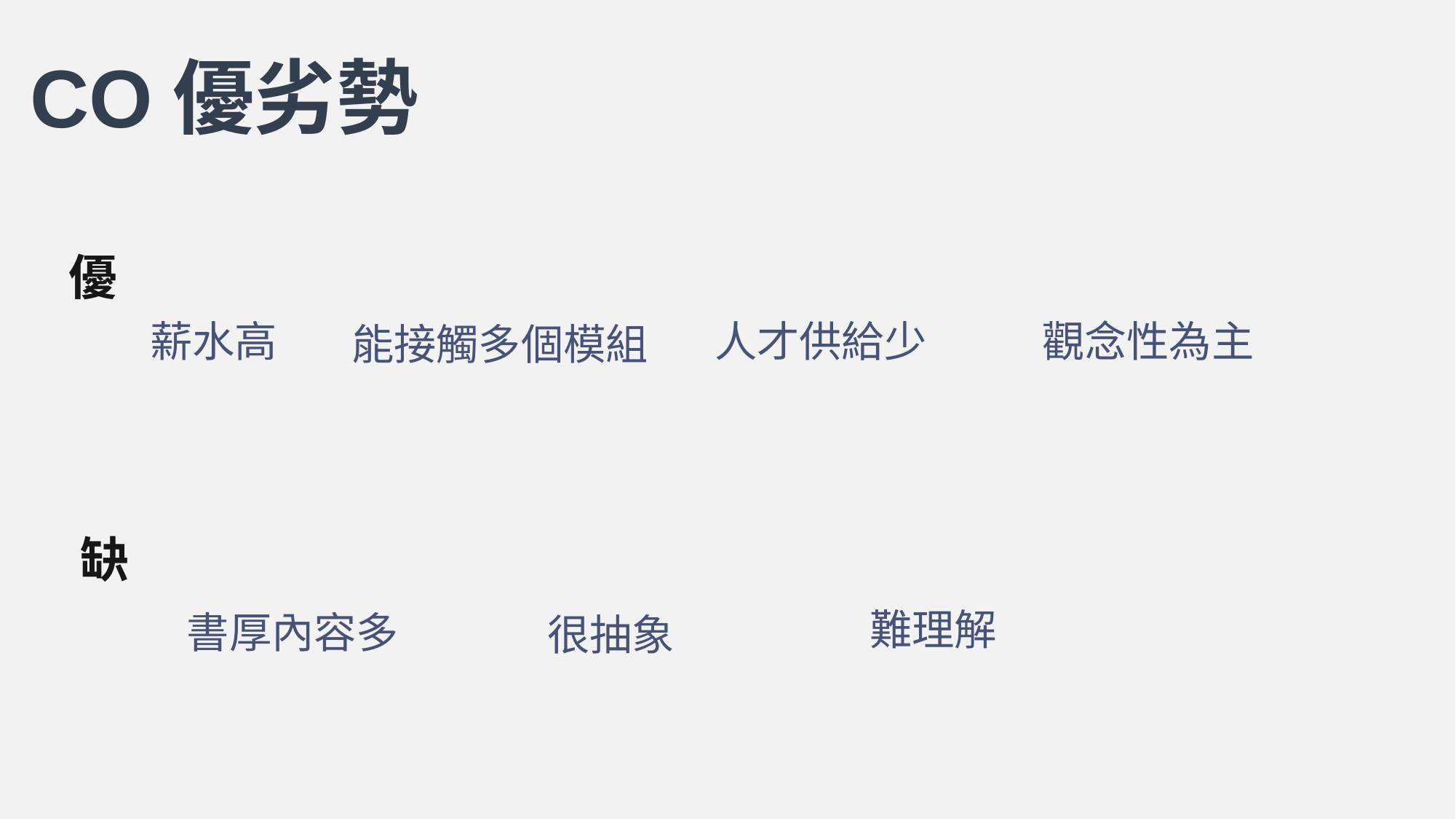

CO優劣勢
優
薪水高
能接觸多個模組
人才供給少
觀念性為主
缺
書厚內容多
難理解
很抽象